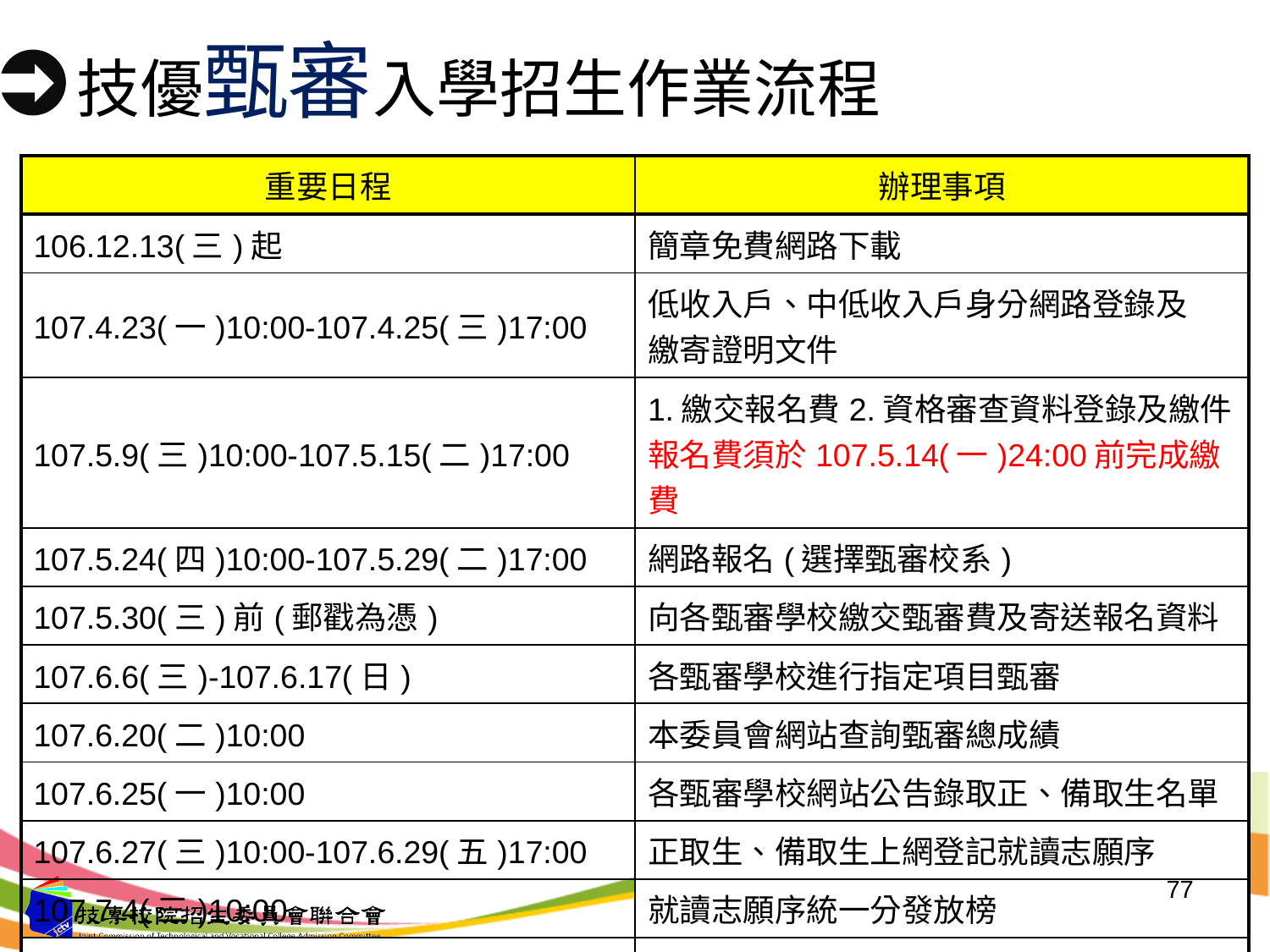

# 技優甄審入學招生作業流程

| 重要日程 | 辦理事項 |
| --- | --- |
| 106.12.13(三)起 | 簡章免費網路下載 |
| 107.4.23(一)10:00-107.4.25(三)17:00 | 低收入戶、中低收入戶身分網路登錄及 繳寄證明文件 |
| 107.5.9(三)10:00-107.5.15(二)17:00 | 1.繳交報名費2.資格審查資料登錄及繳件 報名費須於107.5.14(一)24:00前完成繳費 |
| 107.5.24(四)10:00-107.5.29(二)17:00 | 網路報名(選擇甄審校系) |
| 107.5.30(三)前(郵戳為憑) | 向各甄審學校繳交甄審費及寄送報名資料 |
| 107.6.6(三)-107.6.17(日) | 各甄審學校進行指定項目甄審 |
| 107.6.20(二)10:00 | 本委員會網站查詢甄審總成績 |
| 107.6.25(一)10:00 | 各甄審學校網站公告錄取正、備取生名單 |
| 107.6.27(三)10:00-107.6.29(五)17:00 | 正取生、備取生上網登記就讀志願序 |
| 107.7.4(三)10:00 | 就讀志願序統一分發放榜 |
| 107.7.13(五)12:00前 | 報到截止(依各甄審學校規定之報到時間辦理) |
77